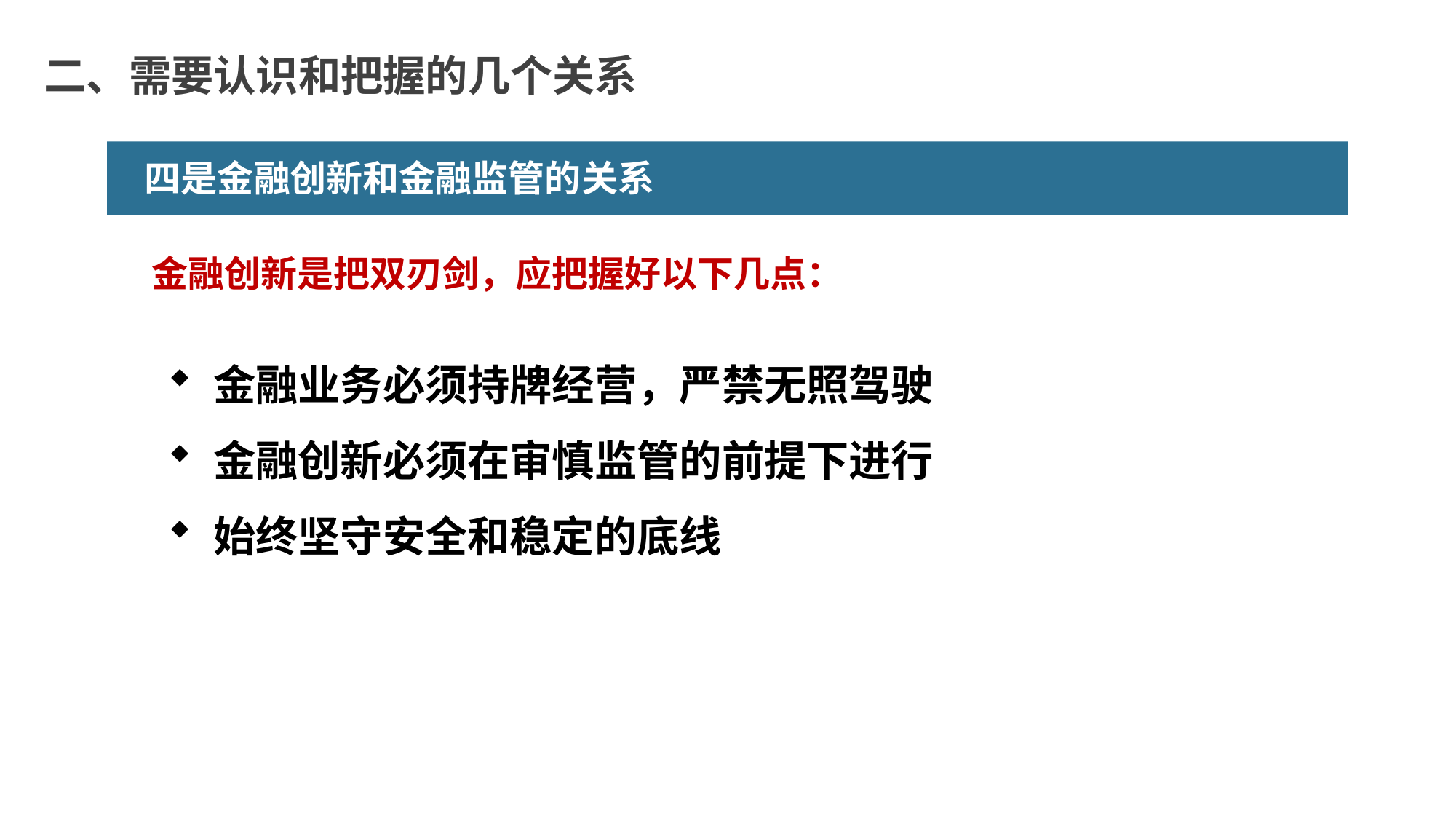

二、需要认识和把握的几个关系
四是金融创新和金融监管的关系

  金融创新是把双刃剑，应把握好以下几点：

 金融业务必须持牌经营，严禁无照驾驶

 金融创新必须在审慎监管的前提下进行

 始终坚守安全和稳定的底线